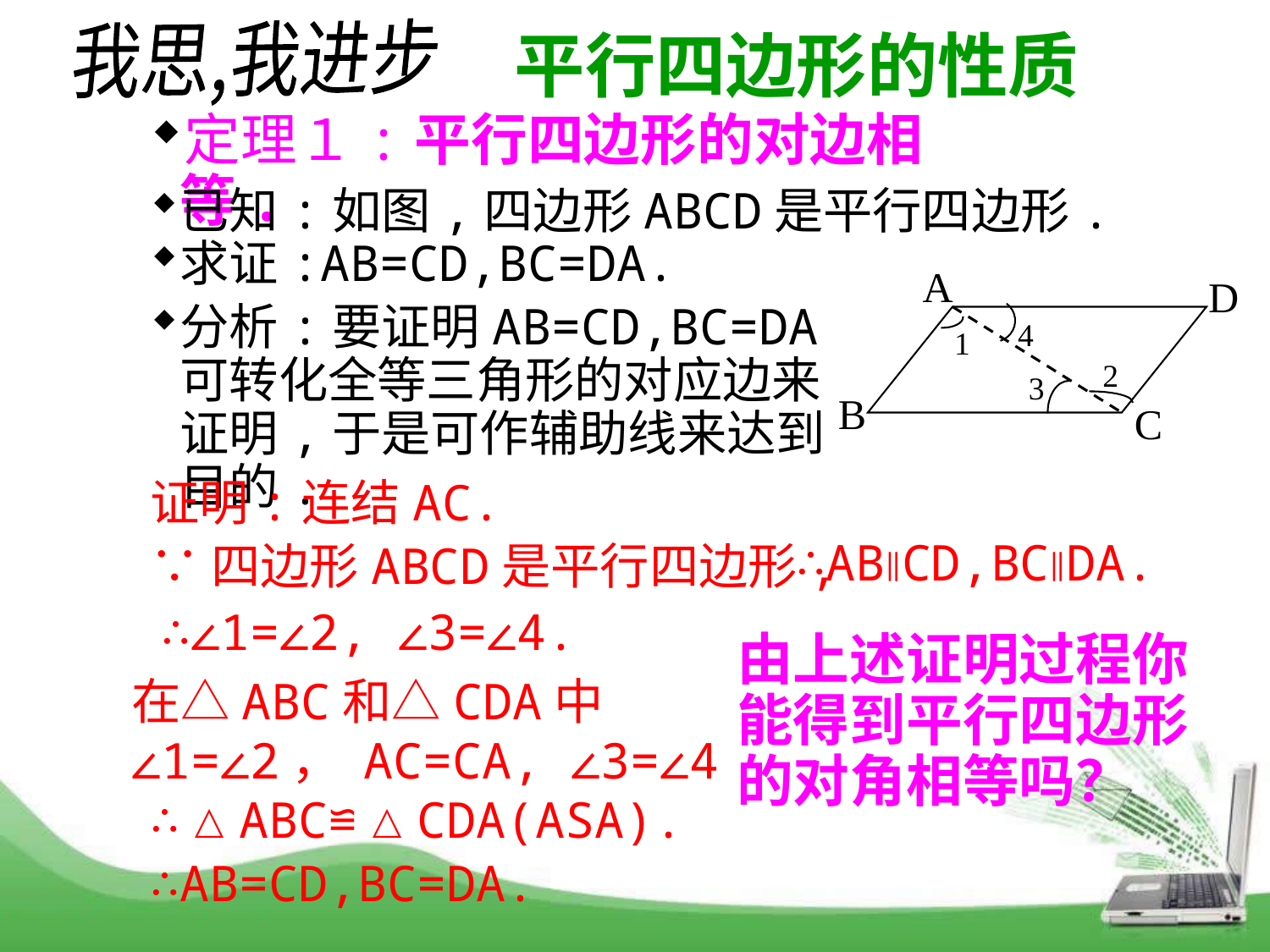

我思,我进步
# 平行四边形的性质
定理１:平行四边形的对边相等.
已知:如图,四边形ABCD是平行四边形.
求证:AB=CD,BC=DA.
A
D

B
C
分析:要证明AB=CD,BC=DA可转化全等三角形的对应边来证明,于是可作辅助线来达到目的.

4
3

1

2

证明:连结AC.
∴AB∥CD,BC∥DA.
∵四边形ABCD是平行四边形,
∴∠1=∠2, ∠3=∠4.
由上述证明过程你能得到平行四边形的对角相等吗？
在△ABC和△CDA中
∠1=∠2， AC=CA, ∠3=∠4
∴△ABC≌△CDA(ASA).
∴AB=CD,BC=DA.